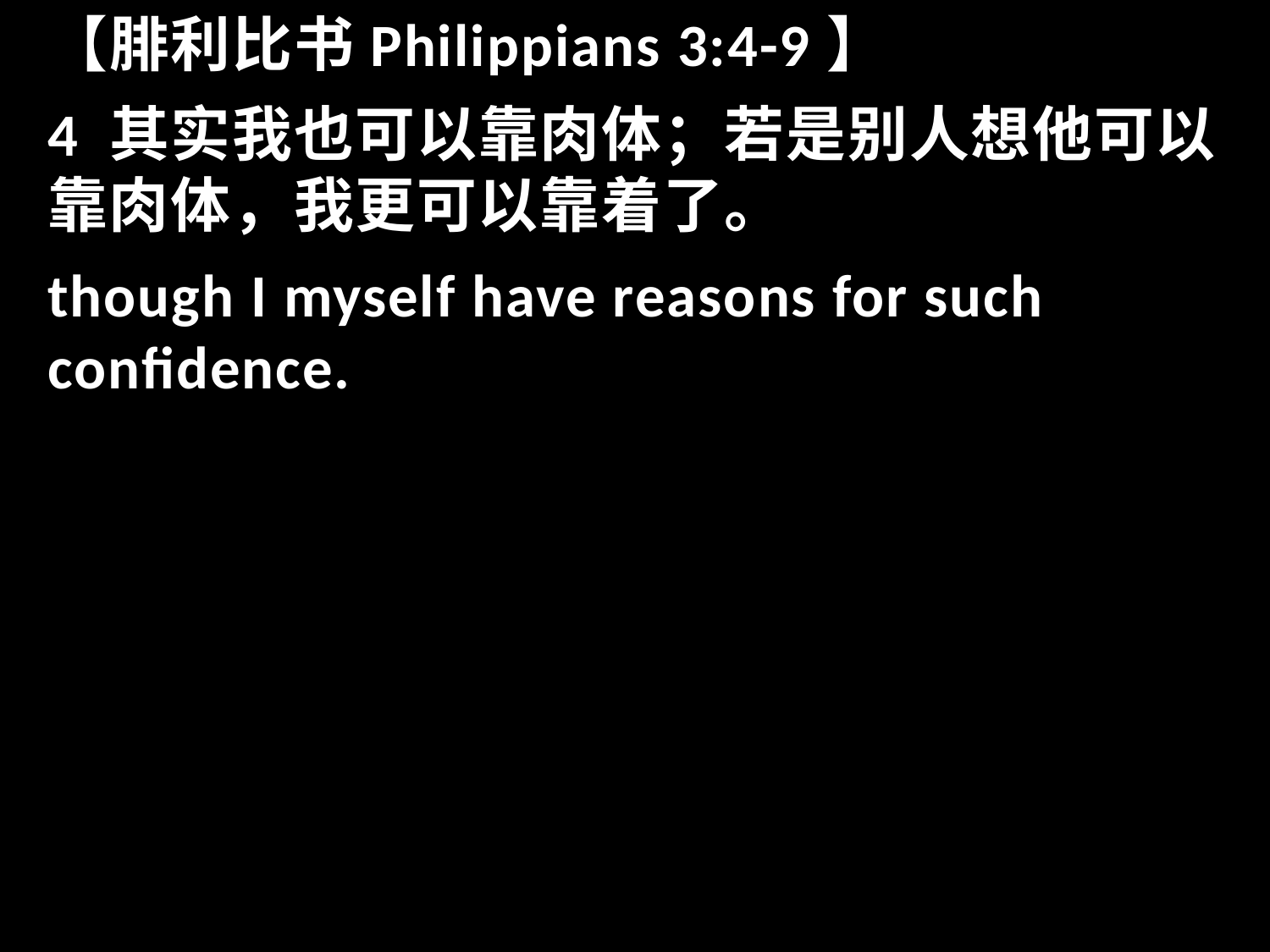

【腓利比书Philippians 3:4-9】
4 其实我也可以靠肉体；若是别人想他可以靠肉体，我更可以靠着了。
though I myself have reasons for such confidence.